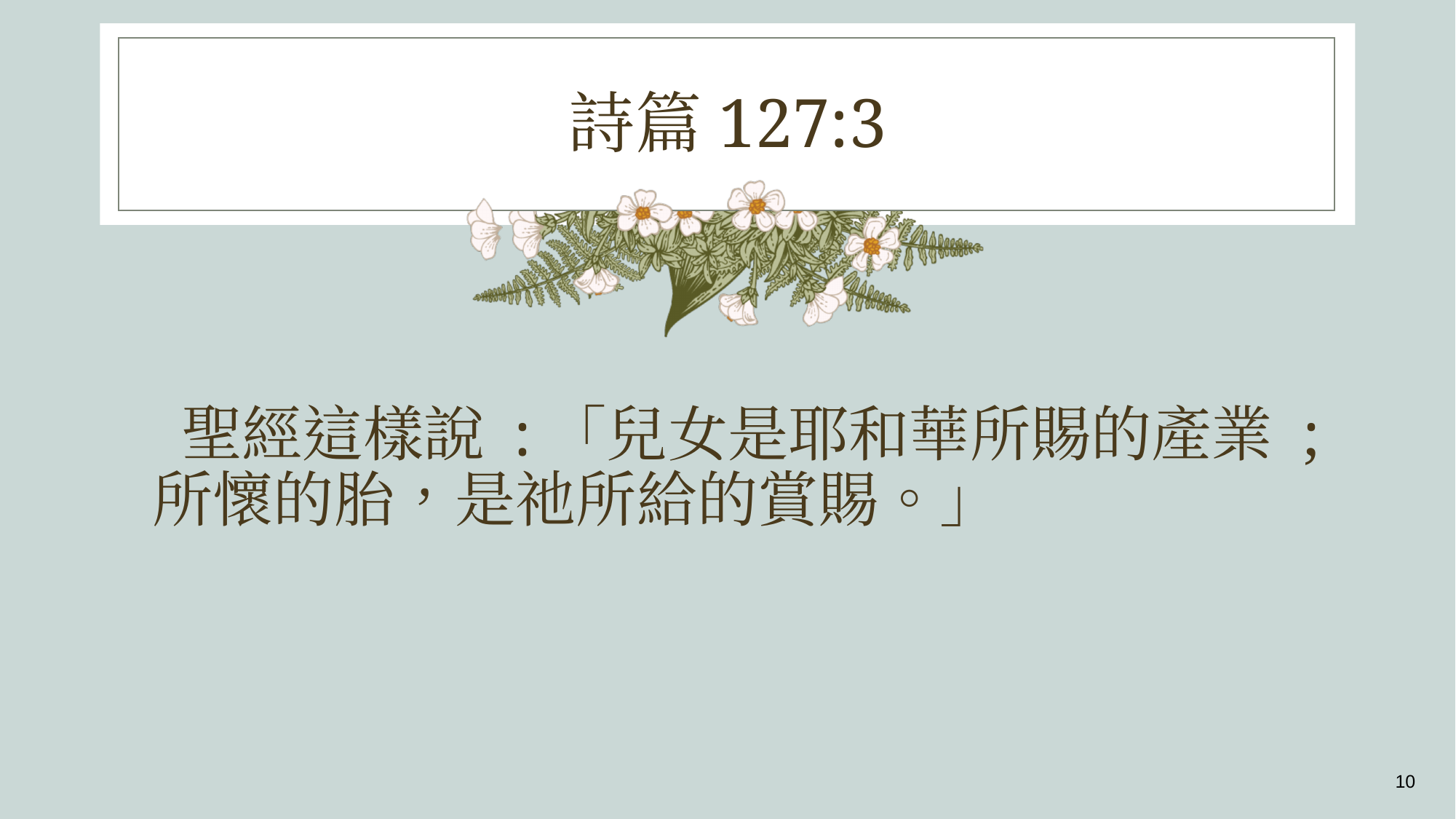

# 詩篇127:3
  聖經這樣說 :「兒女是耶和華所賜的產業 ; 所懷的胎，是祂所給的賞賜。」
10